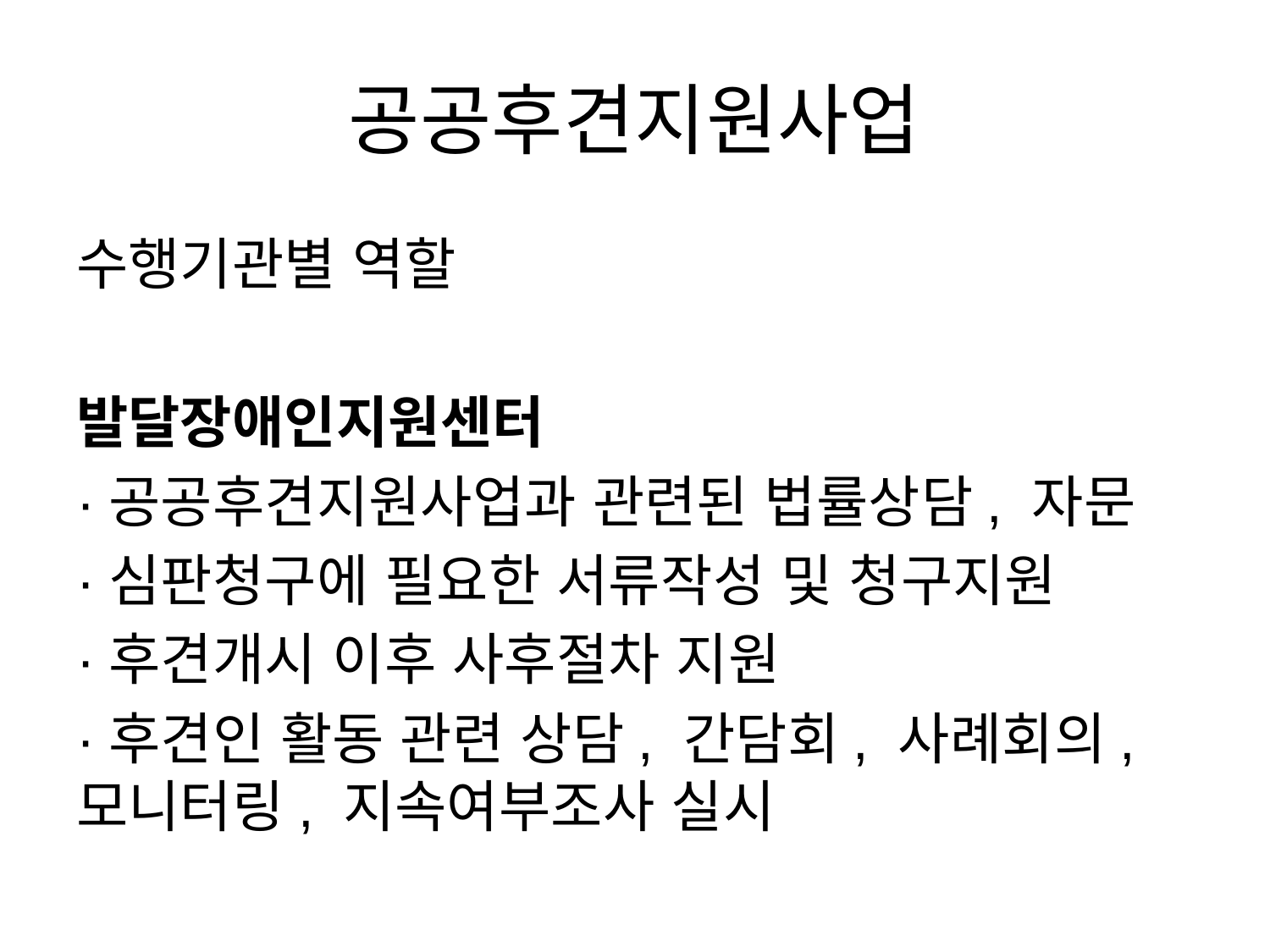

# 공공후견지원사업
수행기관별 역할

발달장애인지원센터
·공공후견지원사업과 관련된 법률상담, 자문
·심판청구에 필요한 서류작성 및 청구지원
·후견개시 이후 사후절차 지원
·후견인 활동 관련 상담, 간담회, 사례회의, 모니터링, 지속여부조사 실시